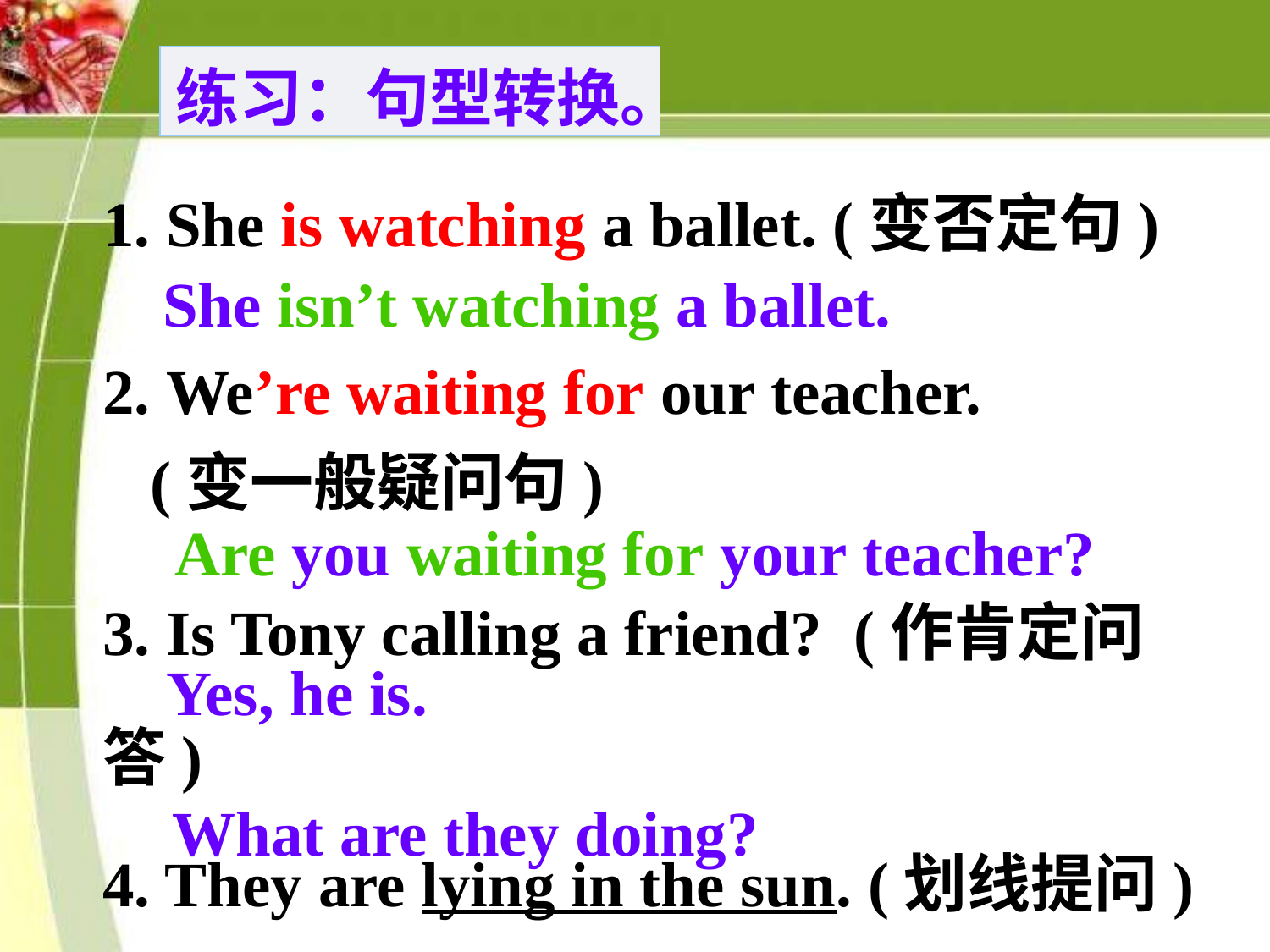

练习：句型转换。

1. She is watching a ballet. (变否定句)

2. We’re waiting for our teacher.
   (变一般疑问句)

She isn’t watching a ballet.
Are you waiting for your teacher?
3. Is Tony calling a friend?  (作肯定问答)
4. They are lying in the sun. (划线提问)
Yes, he is.
What are they doing?